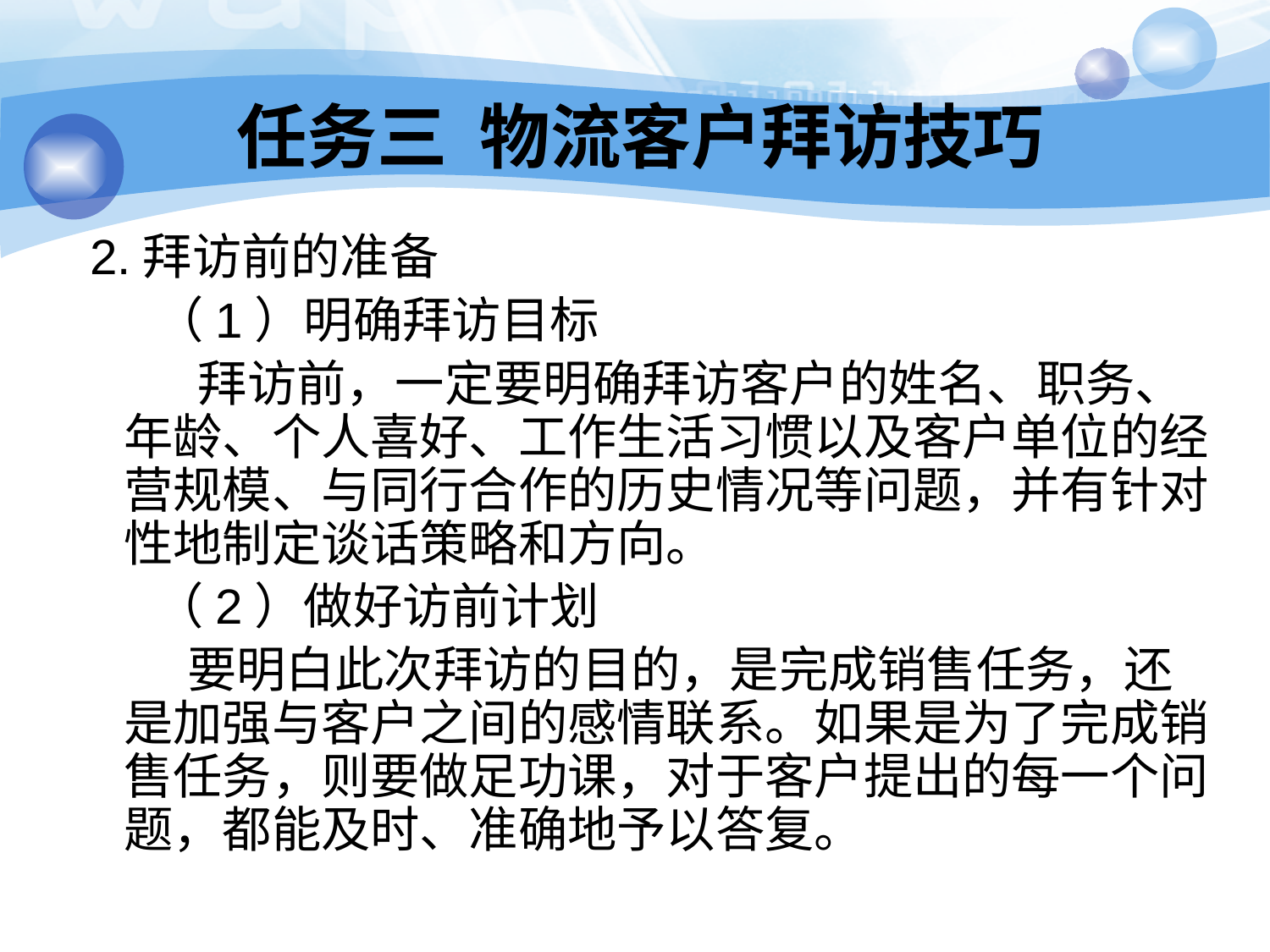

# 任务三  物流客户拜访技巧
 2.拜访前的准备
      （1）明确拜访目标
          拜访前，一定要明确拜访客户的姓名、职务、年龄、个人喜好、工作生活习惯以及客户单位的经营规模、与同行合作的历史情况等问题，并有针对性地制定谈话策略和方向。
      （2）做好访前计划
         要明白此次拜访的目的，是完成销售任务，还是加强与客户之间的感情联系。如果是为了完成销售任务，则要做足功课，对于客户提出的每一个问题，都能及时、准确地予以答复。